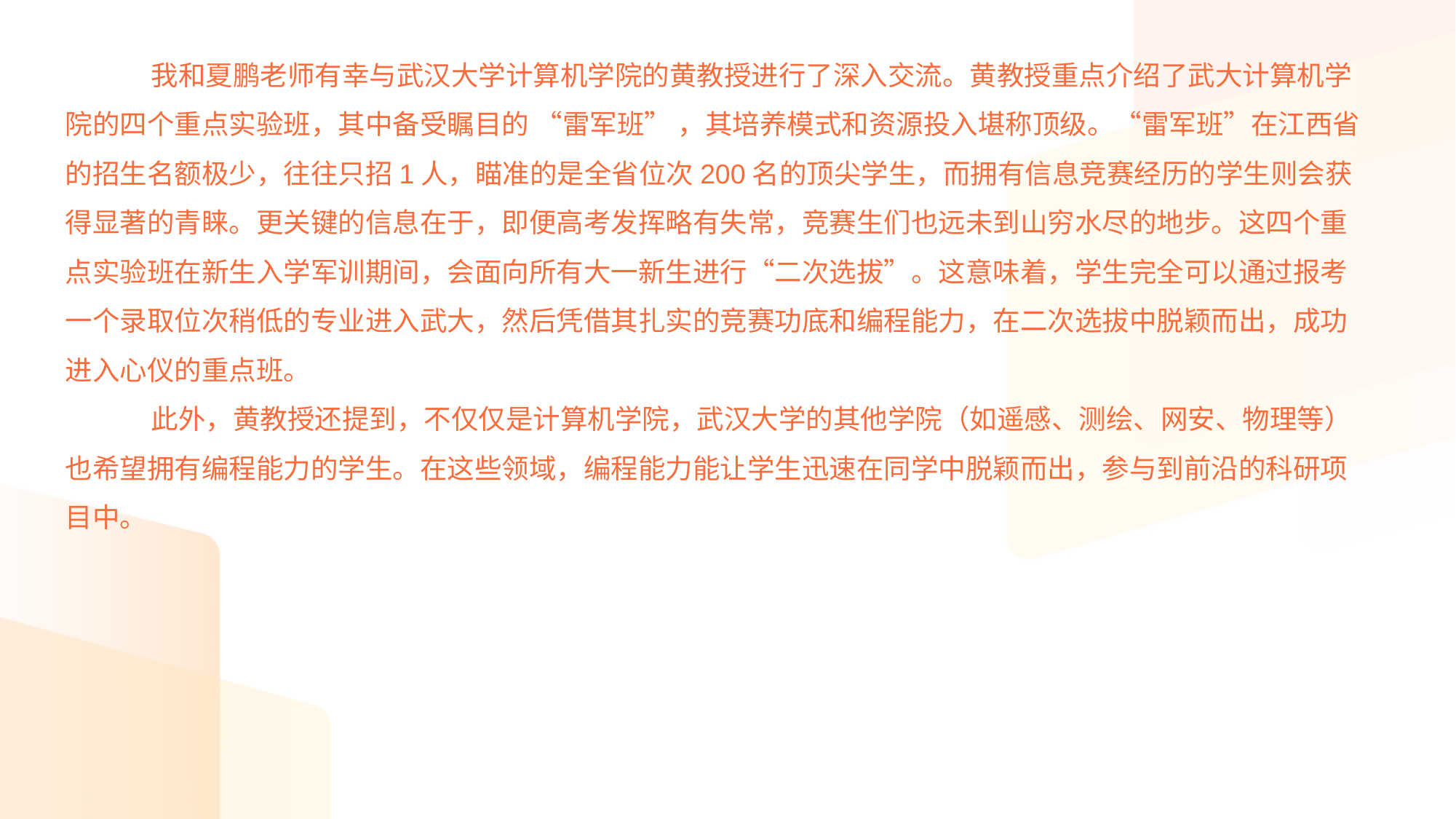

我和夏鹏老师有幸与武汉大学计算机学院的黄教授进行了深入交流。黄教授重点介绍了武大计算机学院的四个重点实验班，其中备受瞩目的 “雷军班” ，其培养模式和资源投入堪称顶级。“雷军班”在江西省的招生名额极少，往往只招1人，瞄准的是全省位次200名的顶尖学生，而拥有信息竞赛经历的学生则会获得显著的青睐。更关键的信息在于，即便高考发挥略有失常，竞赛生们也远未到山穷水尽的地步。这四个重点实验班在新生入学军训期间，会面向所有大一新生进行“二次选拔”。这意味着，学生完全可以通过报考一个录取位次稍低的专业进入武大，然后凭借其扎实的竞赛功底和编程能力，在二次选拔中脱颖而出，成功进入心仪的重点班。
此外，黄教授还提到，不仅仅是计算机学院，武汉大学的其他学院（如遥感、测绘、网安、物理等）也希望拥有编程能力的学生。在这些领域，编程能力能让学生迅速在同学中脱颖而出，参与到前沿的科研项目中。